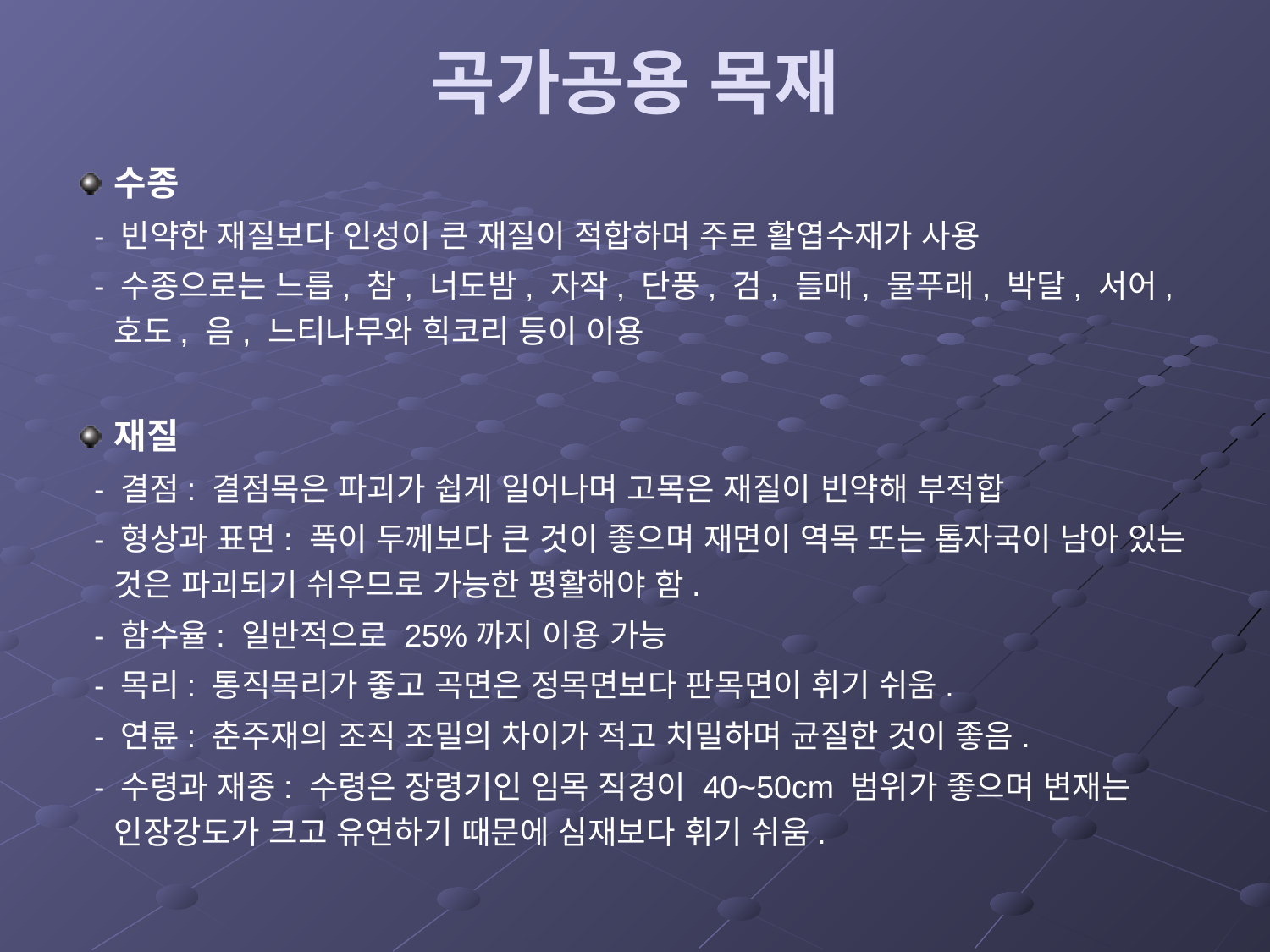

# 곡가공용 목재
수종
  - 빈약한 재질보다 인성이 큰 재질이 적합하며 주로 활엽수재가 사용
  - 수종으로는 느릅, 참, 너도밤, 자작, 단풍, 검, 들매, 물푸래, 박달, 서어, 호도, 음, 느티나무와 힉코리 등이 이용

재질
  - 결점: 결점목은 파괴가 쉽게 일어나며 고목은 재질이 빈약해 부적합
  - 형상과 표면: 폭이 두께보다 큰 것이 좋으며 재면이 역목 또는 톱자국이 남아 있는 것은 파괴되기 쉬우므로 가능한 평활해야 함.
  - 함수율: 일반적으로 25%까지 이용 가능
  - 목리: 통직목리가 좋고 곡면은 정목면보다 판목면이 휘기 쉬움.
  - 연륜: 춘주재의 조직 조밀의 차이가 적고 치밀하며 균질한 것이 좋음.
  - 수령과 재종: 수령은 장령기인 임목 직경이 40~50cm 범위가 좋으며 변재는 인장강도가 크고 유연하기 때문에 심재보다 휘기 쉬움.